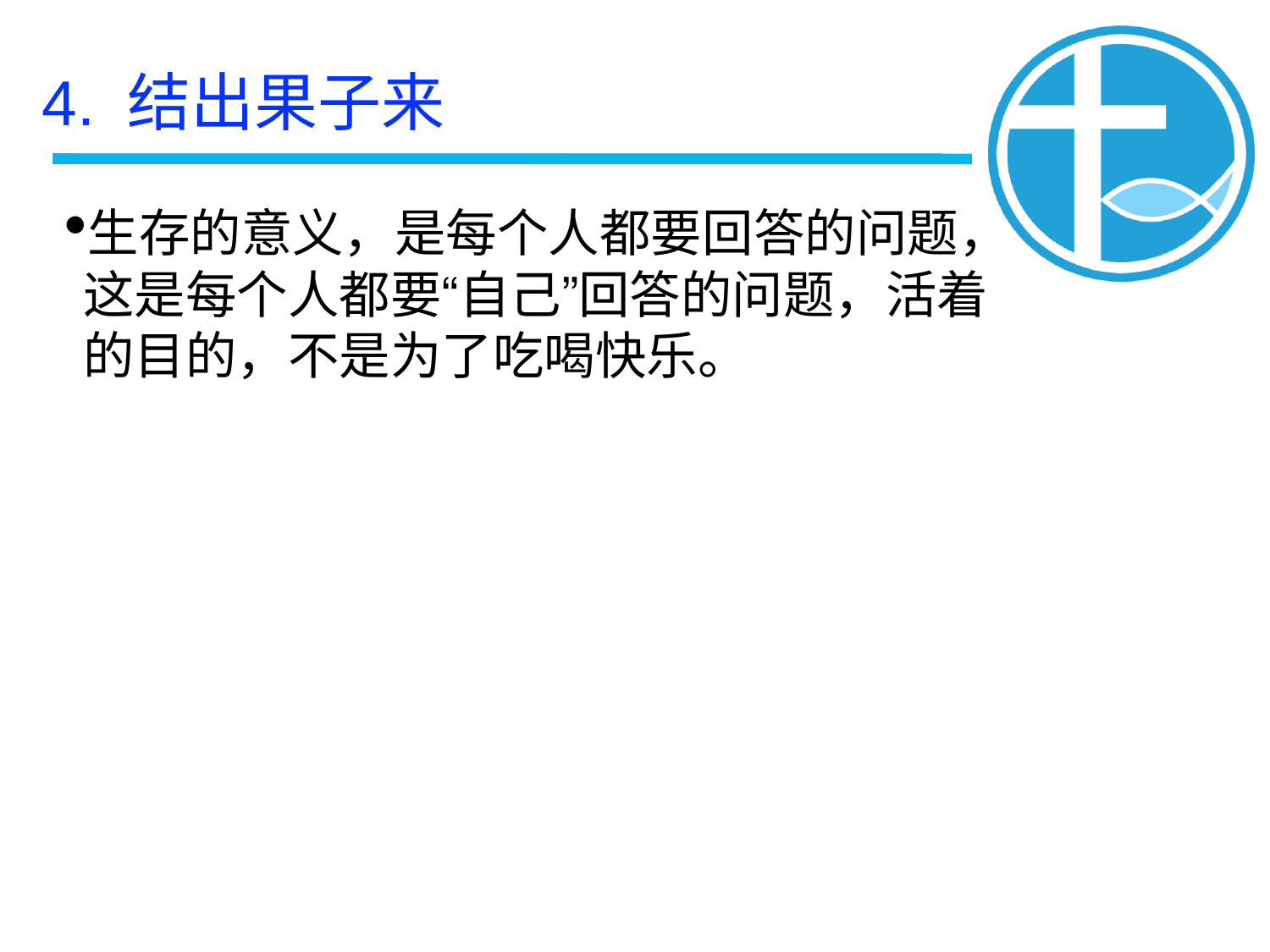

4. 结出果子来
生存的意义，是每个人都要回答的问题，这是每个人都要“自己”回答的问题，活着的目的，不是为了吃喝快乐。